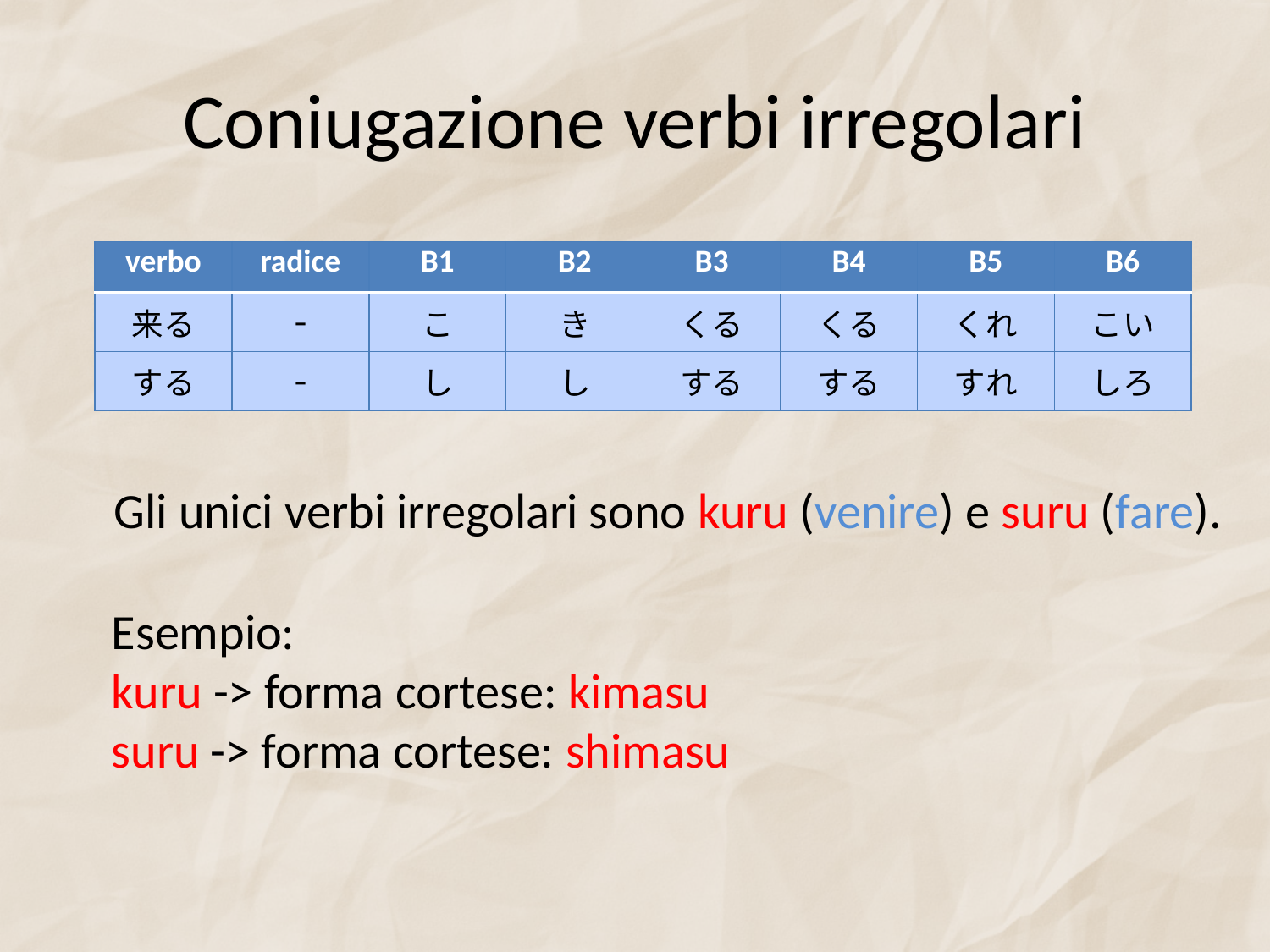

# Coniugazione verbi irregolari
| verbo | radice | B1 | B2 | B3 | B4 | B5 | B6 |
| --- | --- | --- | --- | --- | --- | --- | --- |
| 来る | - | こ | き | くる | くる | くれ | こい |
| する | - | し | し | する | する | すれ | しろ |
Gli unici verbi irregolari sono kuru (venire) e suru (fare).
Esempio:
kuru -> forma cortese: kimasu
suru -> forma cortese: shimasu